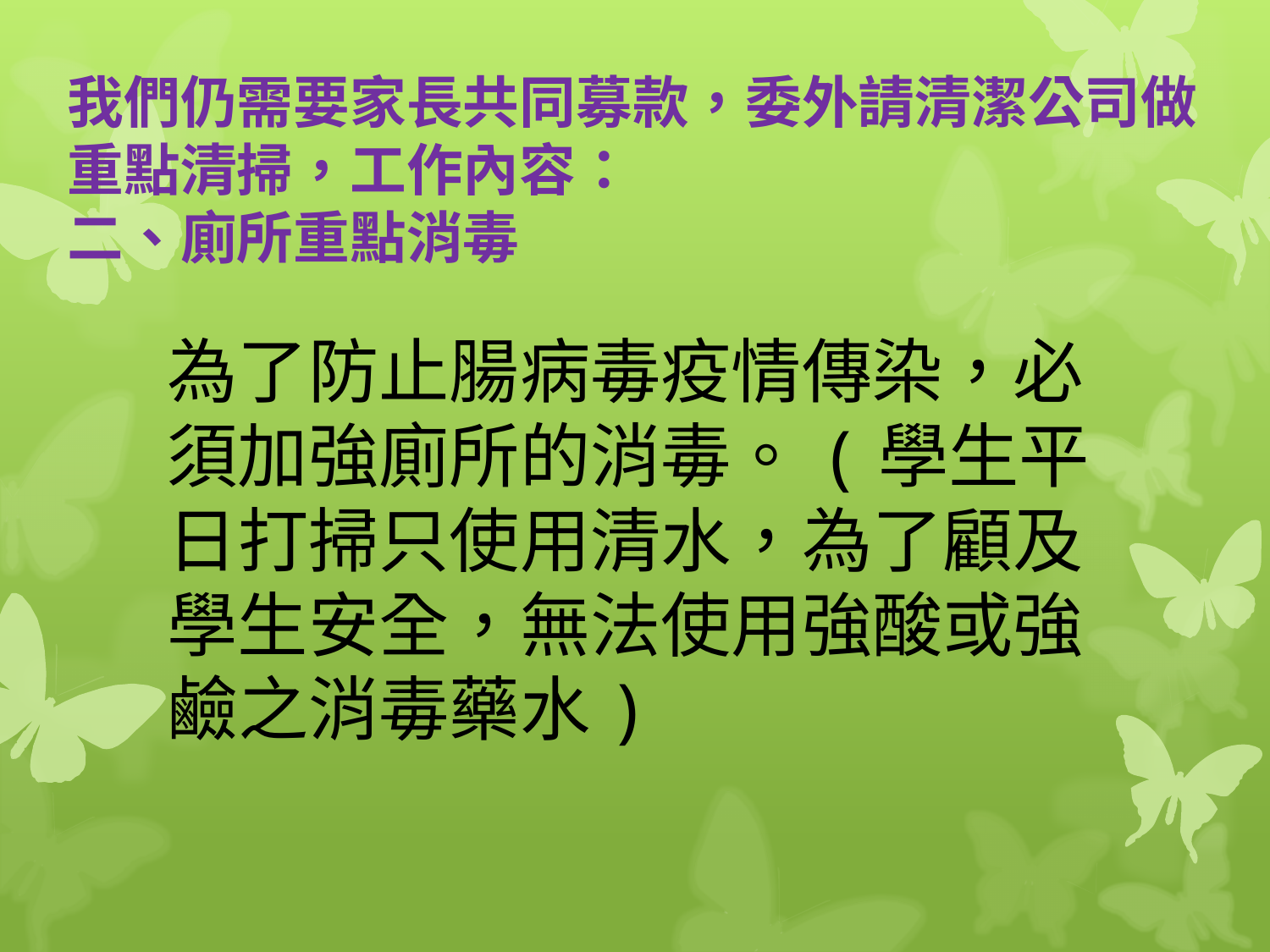

我們仍需要家長共同募款，委外請清潔公司做重點清掃，工作內容：
二、廁所重點消毒
# 為了防止腸病毒疫情傳染，必須加強廁所的消毒。(學生平日打掃只使用清水，為了顧及學生安全，無法使用強酸或強鹼之消毒藥水)